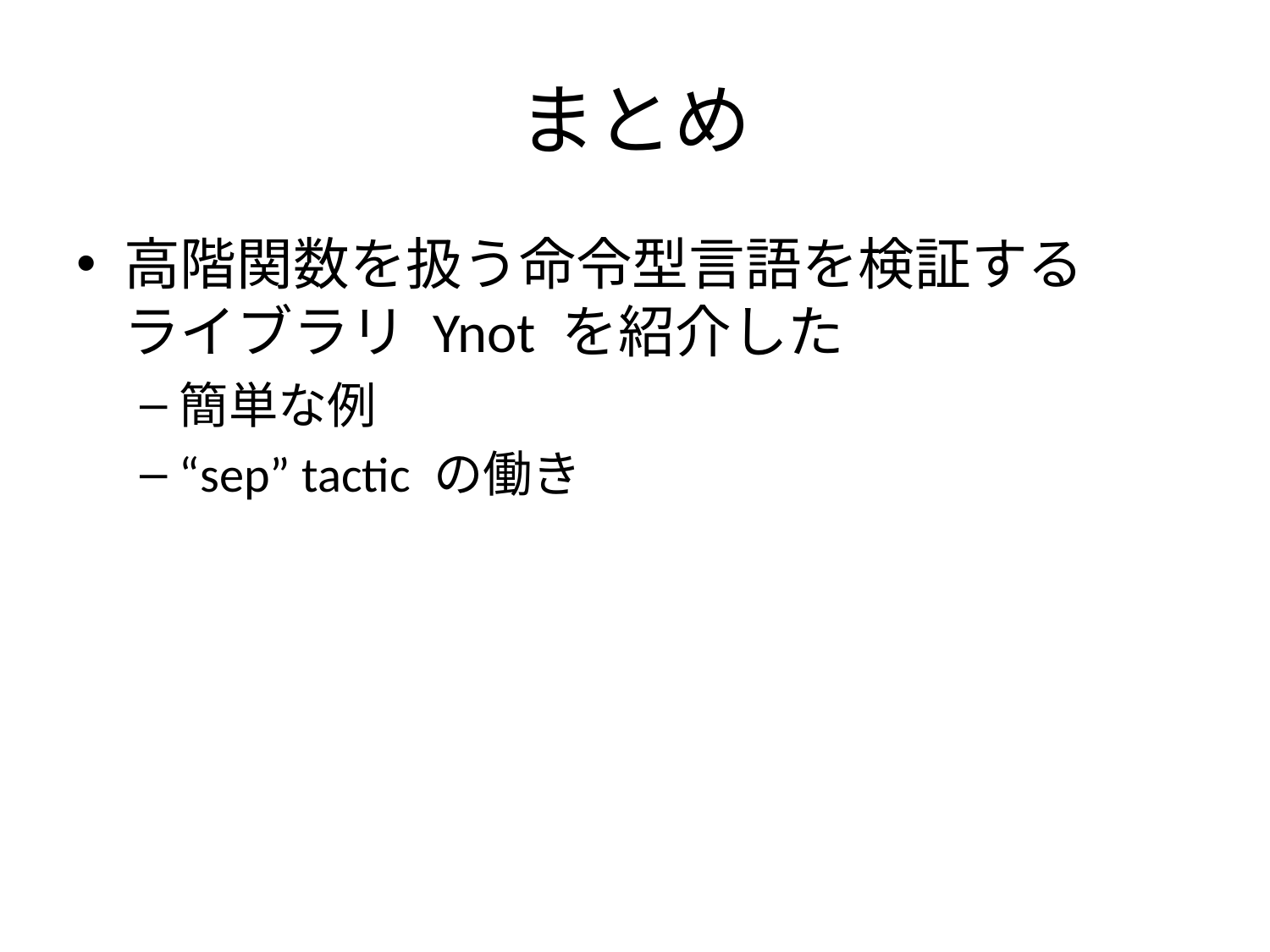

# まとめ
高階関数を扱う命令型言語を検証する
ライブラリ Ynot を紹介した
簡単な例
“sep” tactic の働き